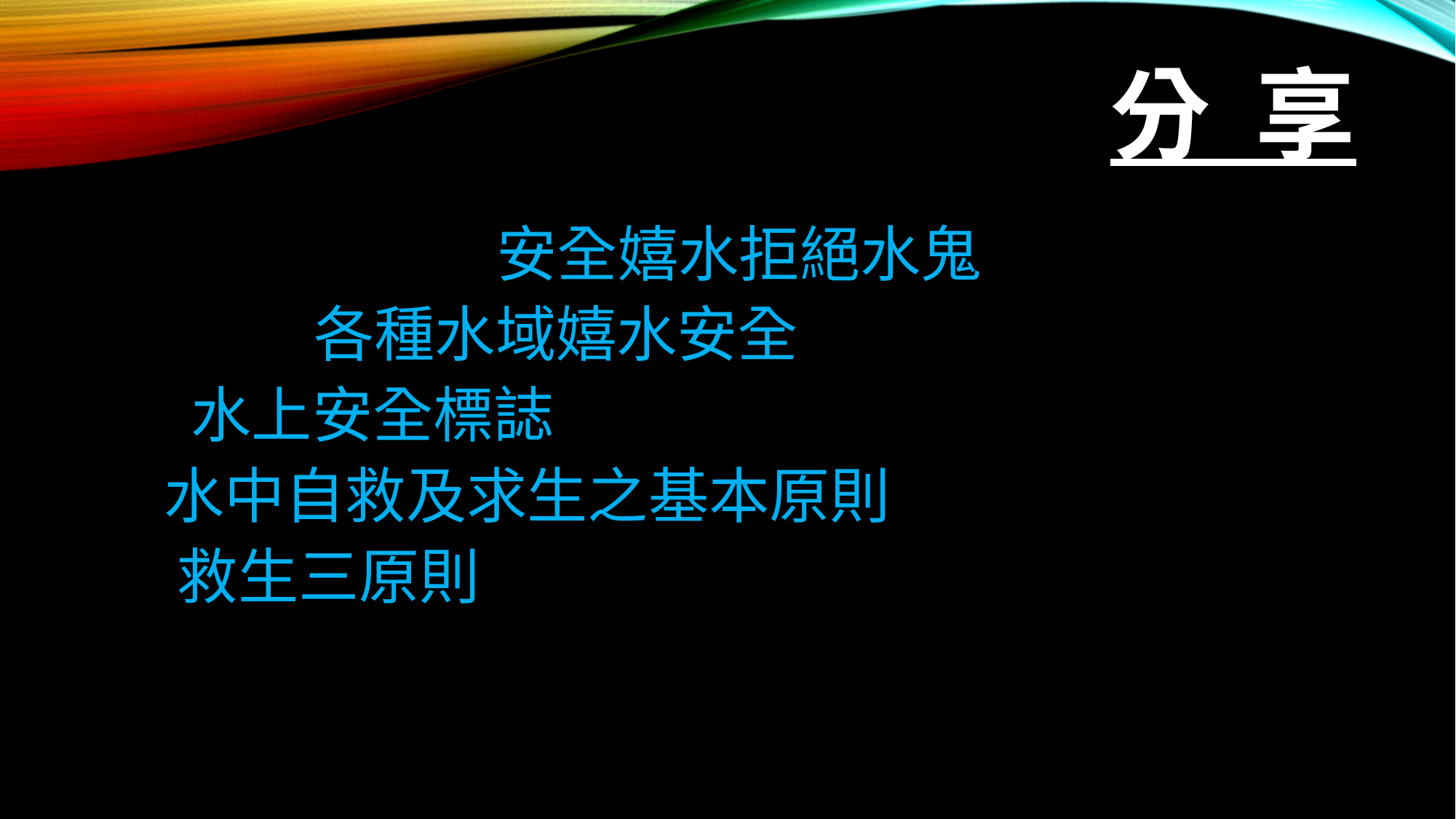

分  享
        　                                                                                        安全嬉水拒絕水鬼
                 各種水域嬉水安全
        水上安全標誌
      水中自救及求生之基本原則
       救生三原則